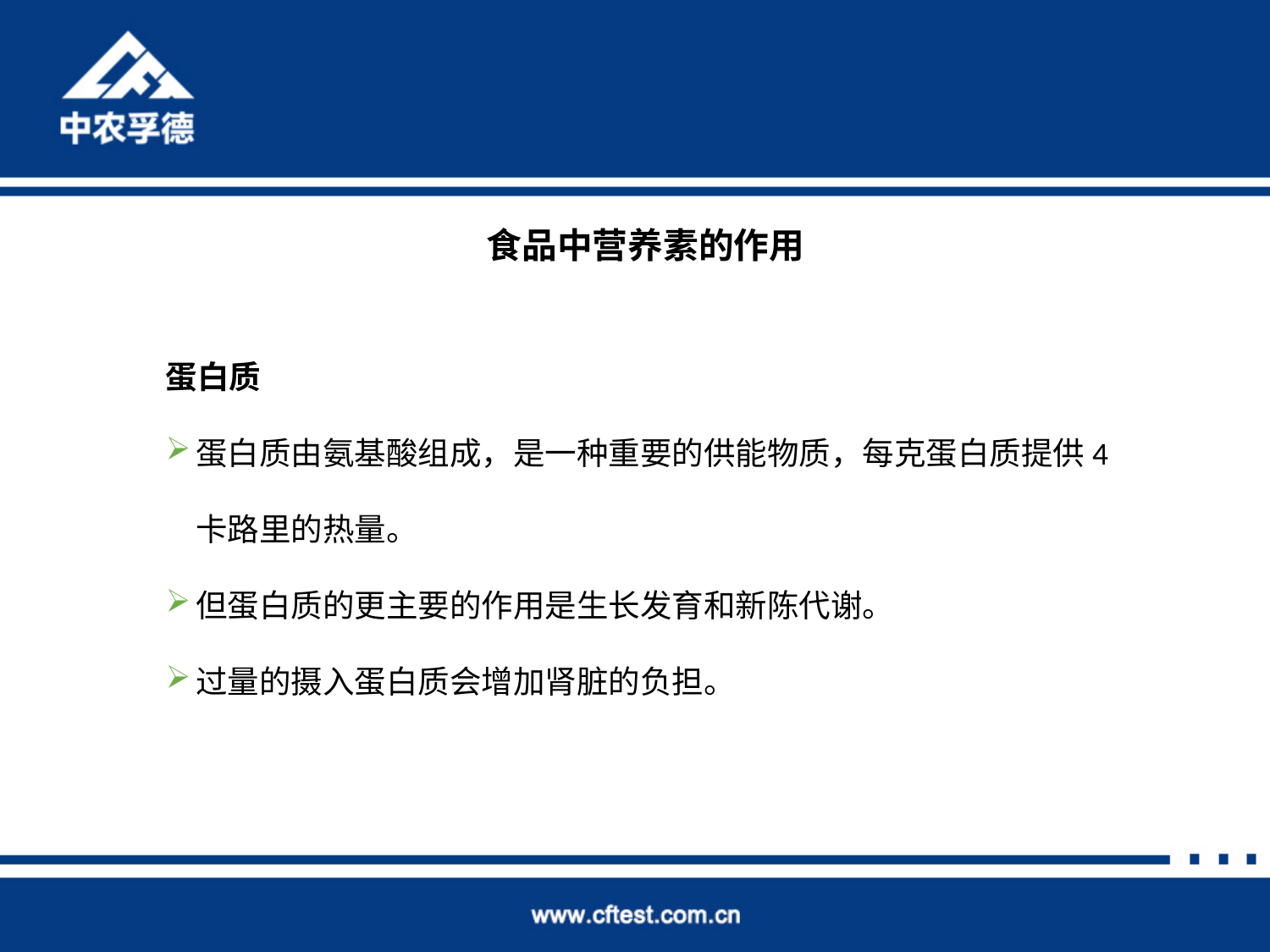

食品中营养素的作用
蛋白质
蛋白质由氨基酸组成，是一种重要的供能物质，每克蛋白质提供4卡路里的热量。
但蛋白质的更主要的作用是生长发育和新陈代谢。
过量的摄入蛋白质会增加肾脏的负担。